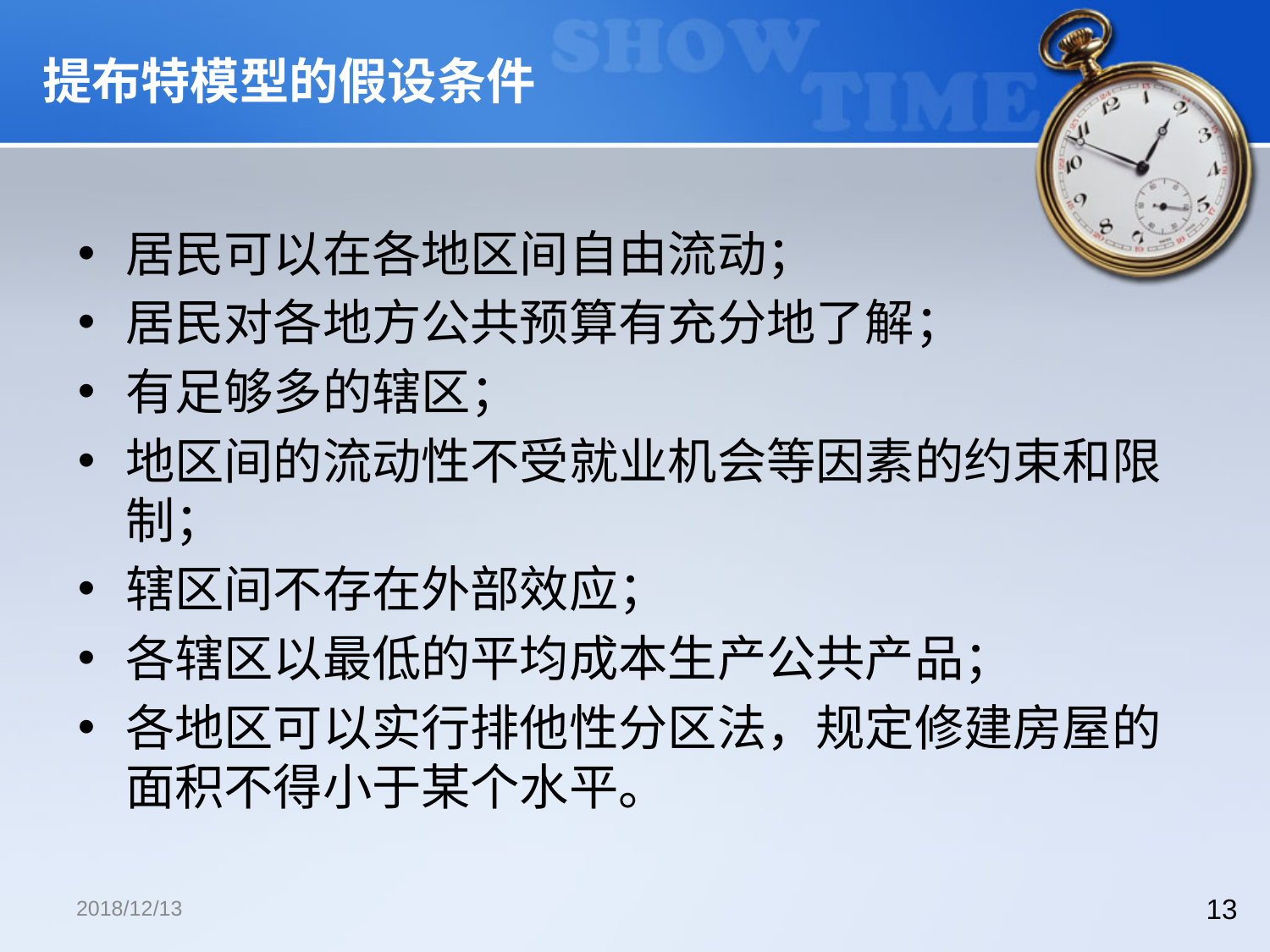

# 提布特模型的假设条件
居民可以在各地区间自由流动；
居民对各地方公共预算有充分地了解；
有足够多的辖区；
地区间的流动性不受就业机会等因素的约束和限制；
辖区间不存在外部效应；
各辖区以最低的平均成本生产公共产品；
各地区可以实行排他性分区法，规定修建房屋的面积不得小于某个水平。
2018/12/13
13